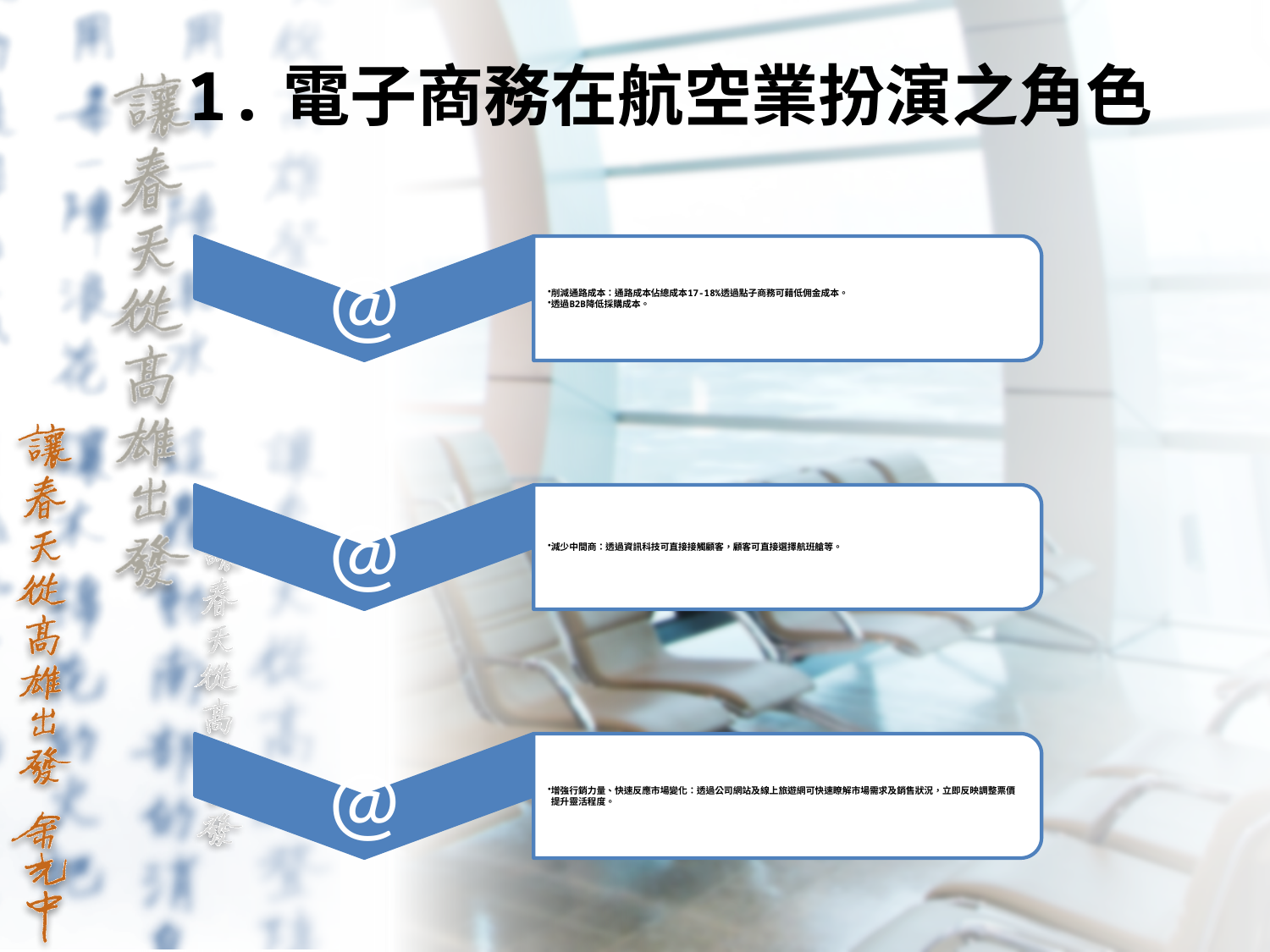

# 1.電子商務在航空業扮演之角色
@
削減通路成本：通路成本佔總成本17-18%透過點子商務可藉低佣金成本。
透過B2B降低採購成本。
@
減少中間商：透過資訊科技可直接接觸顧客，顧客可直接選擇航班艙等。
@
增強行銷力量、快速反應市場變化：透過公司網站及線上旅遊網可快速瞭解市場需求及銷售狀況，立即反映調整票價提升靈活程度。